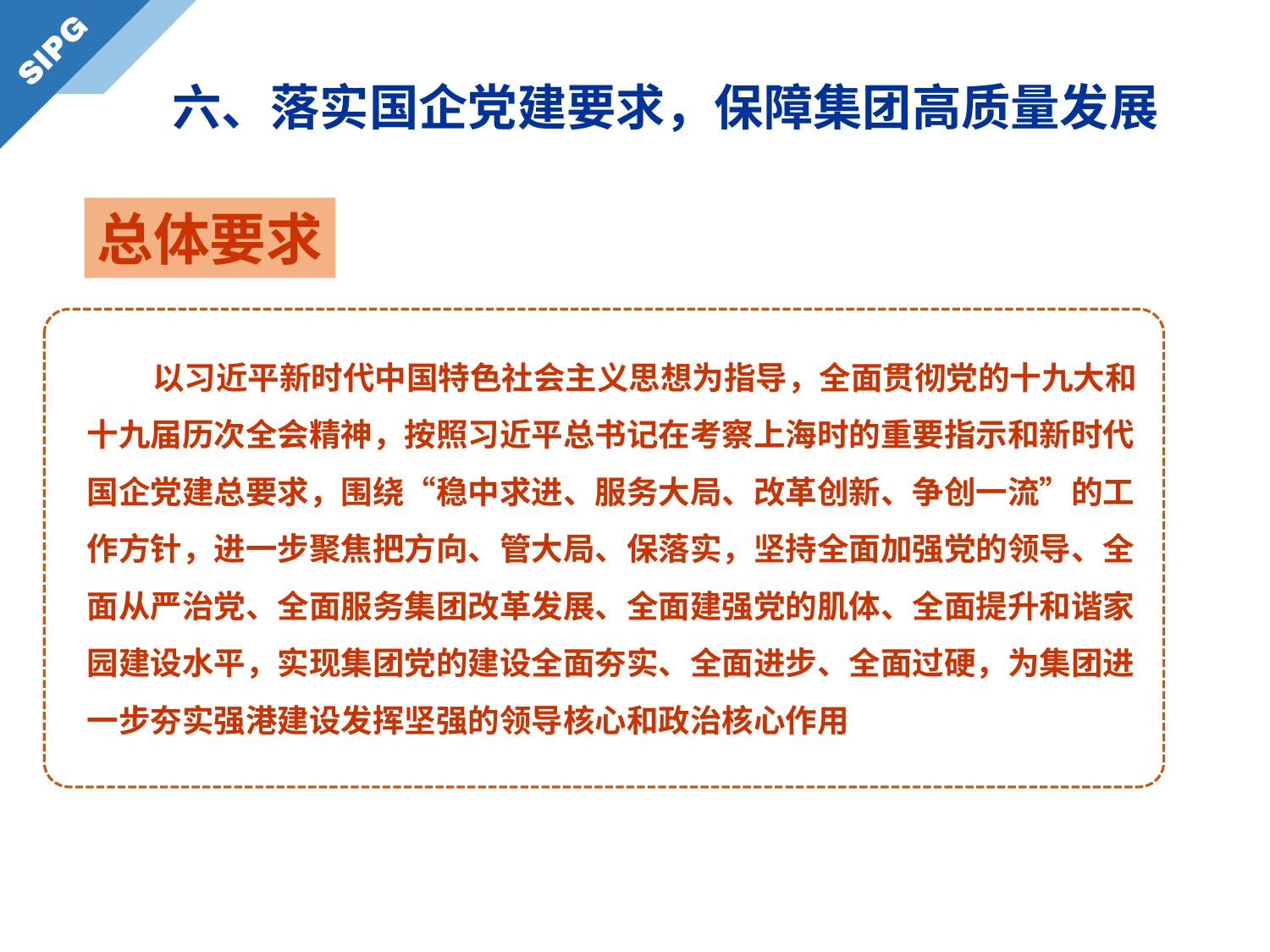

SIPG
六、落实国企党建要求，保障集团高质量发展
总体要求

        以习近平新时代中国特色社会主义思想为指导，全面贯彻党的十九大和十九届历次全会精神，按照习近平总书记在考察上海时的重要指示和新时代国企党建总要求，围绕“稳中求进、服务大局、改革创新、争创一流”的工作方针，进一步聚焦把方向、管大局、保落实，坚持全面加强党的领导、全面从严治党、全面服务集团改革发展、全面建强党的肌体、全面提升和谐家园建设水平，实现集团党的建设全面夯实、全面进步、全面过硬，为集团进一步夯实强港建设发挥坚强的领导核心和政治核心作用